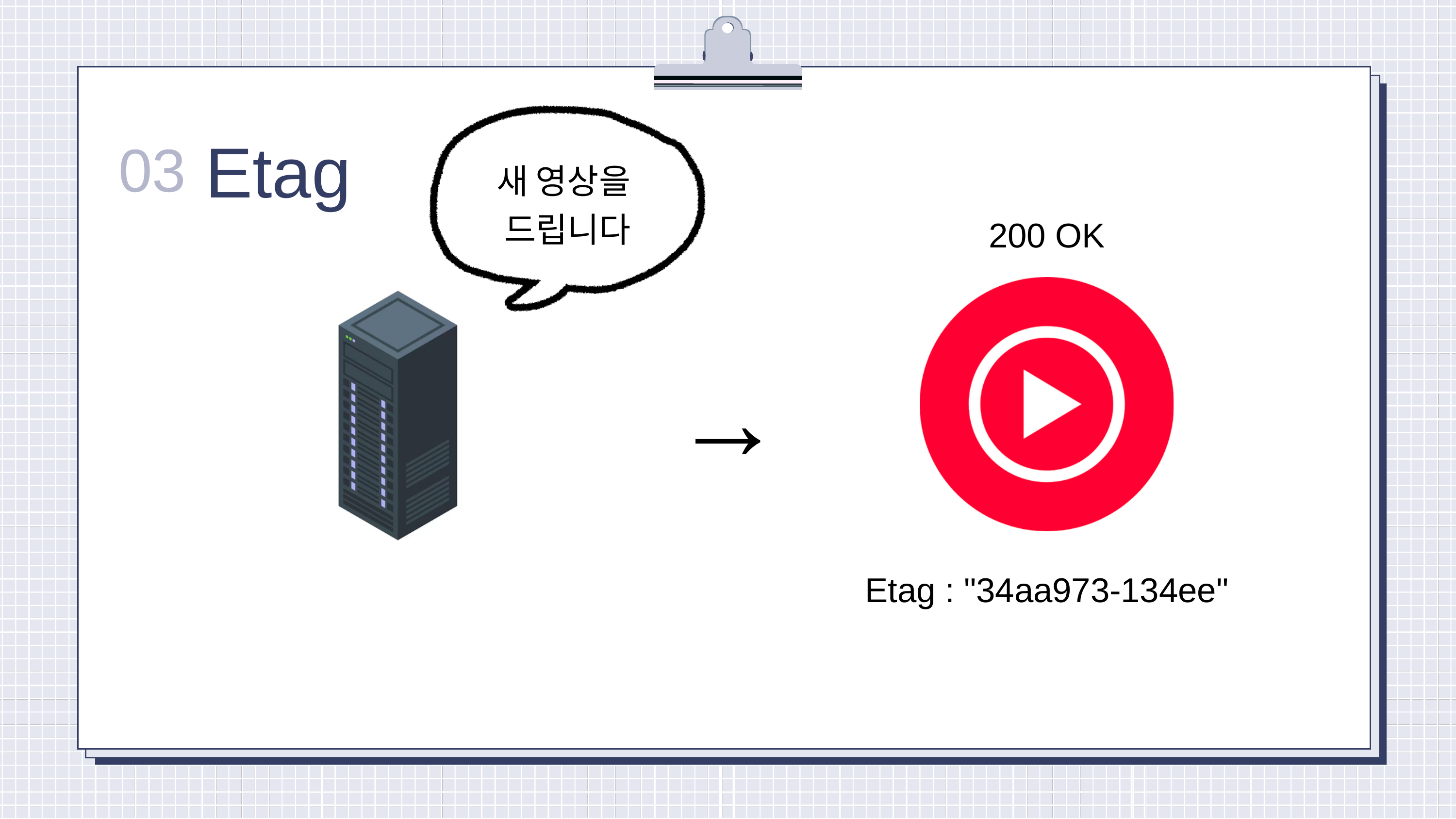

Etag
03
새 영상을
드립니다
200 OK

→
Etag : "34aa973-134ee"